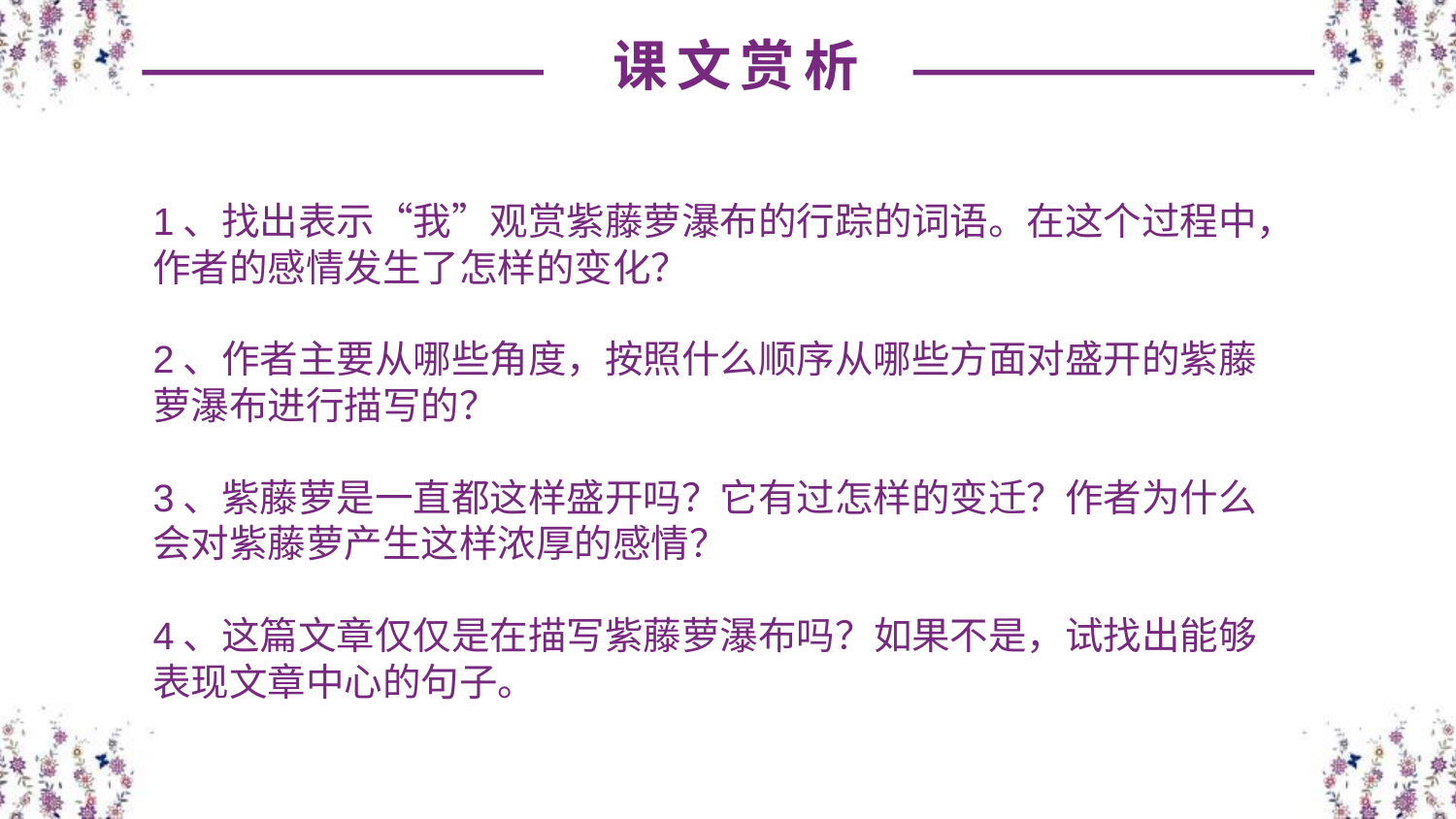

课文赏析

1、找出表示“我”观赏紫藤萝瀑布的行踪的词语。在这个过程中，作者的感情发生了怎样的变化？

2、作者主要从哪些角度，按照什么顺序从哪些方面对盛开的紫藤萝瀑布进行描写的？

3、紫藤萝是一直都这样盛开吗？它有过怎样的变迁？作者为什么会对紫藤萝产生这样浓厚的感情？

4、这篇文章仅仅是在描写紫藤萝瀑布吗？如果不是，试找出能够表现文章中心的句子。